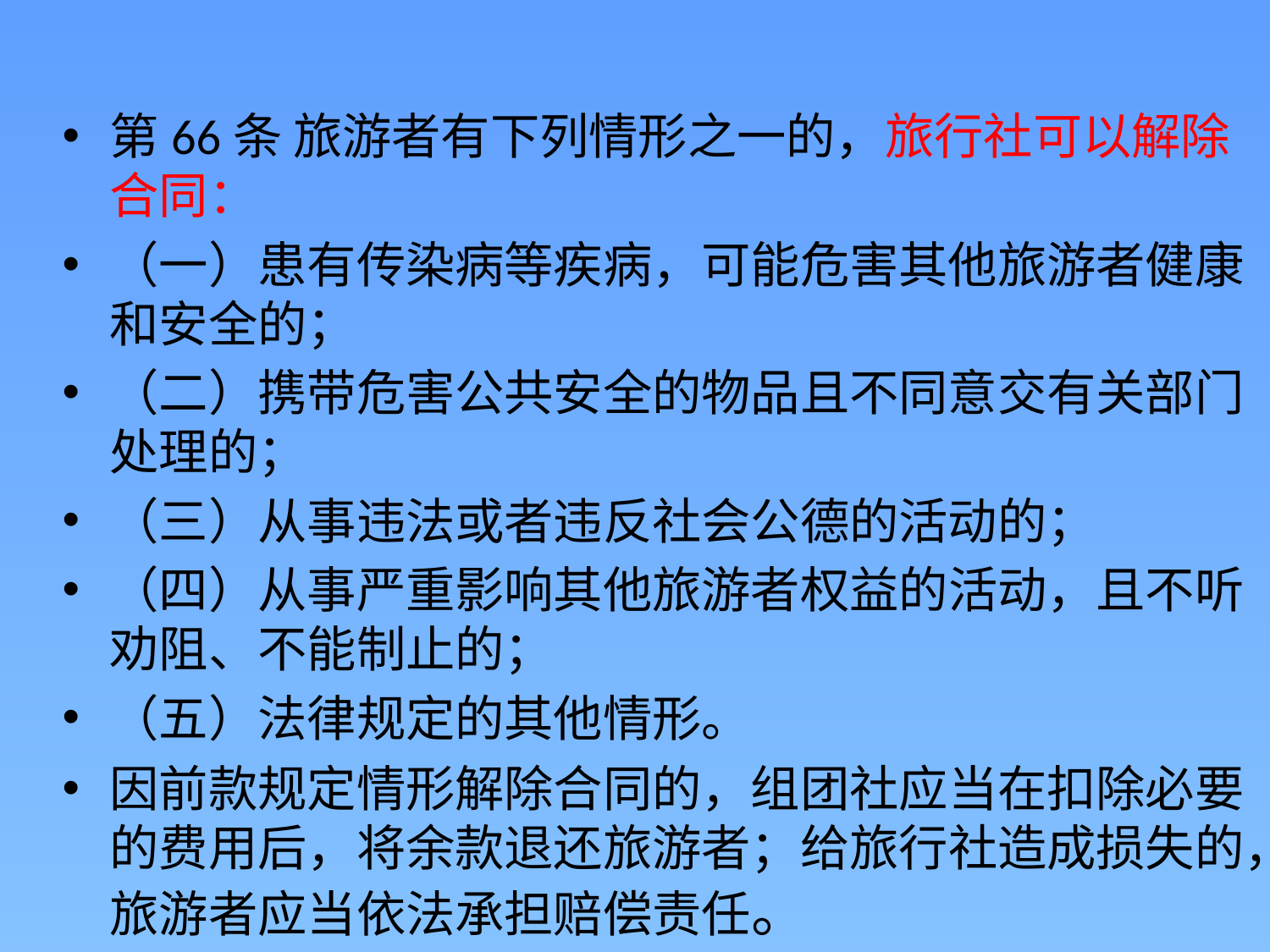

第66条 旅游者有下列情形之一的，旅行社可以解除合同：
（一）患有传染病等疾病，可能危害其他旅游者健康和安全的；
（二）携带危害公共安全的物品且不同意交有关部门处理的；
（三）从事违法或者违反社会公德的活动的；
（四）从事严重影响其他旅游者权益的活动，且不听劝阻、不能制止的；
（五）法律规定的其他情形。
因前款规定情形解除合同的，组团社应当在扣除必要的费用后，将余款退还旅游者；给旅行社造成损失的，旅游者应当依法承担赔偿责任。